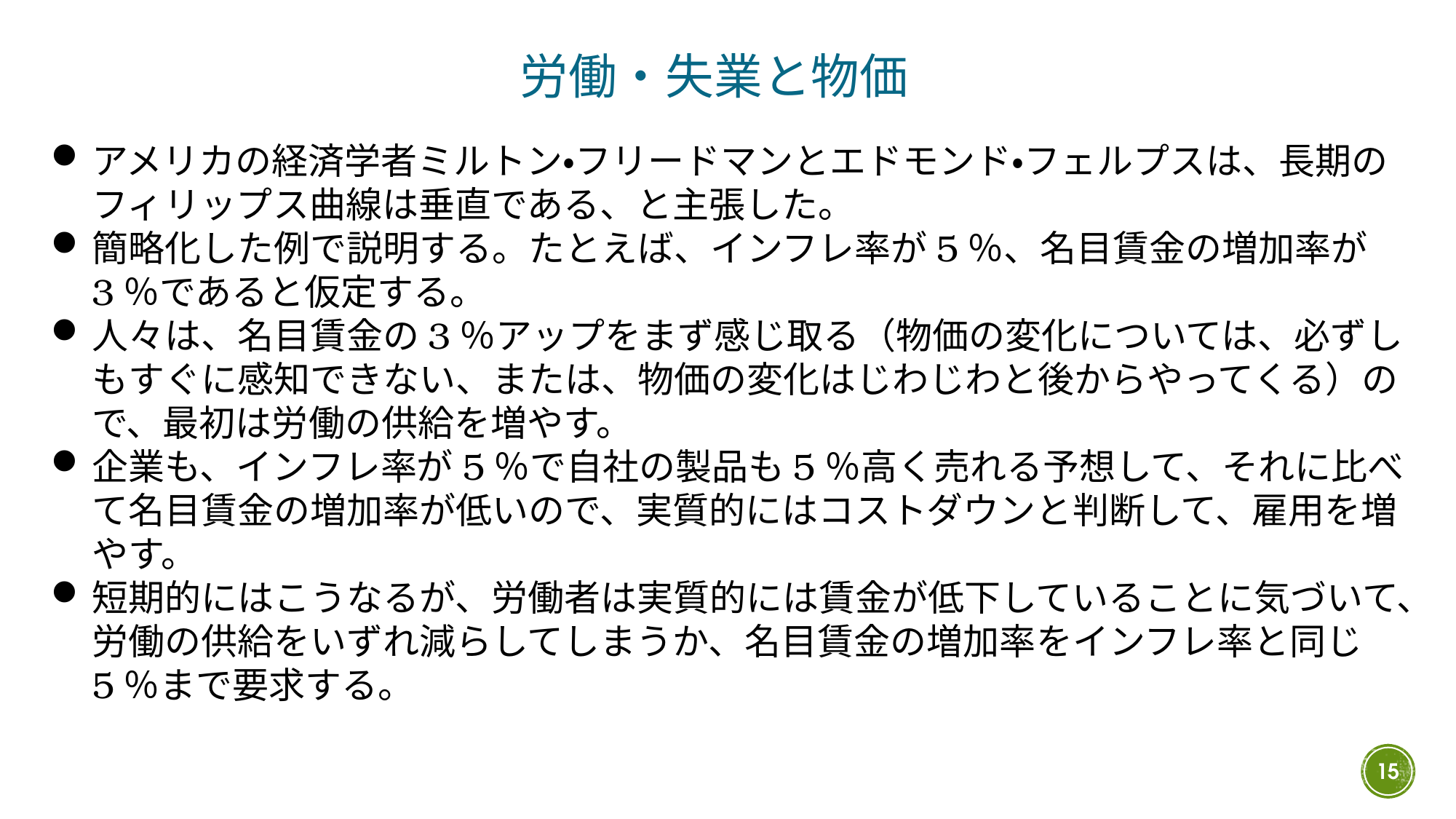

労働・失業と物価
アメリカの経済学者ミルトン・フリードマンとエドモンド・フェルプスは、長期のフィリップス曲線は垂直である、と主張した。
簡略化した例で説明する。たとえば、インフレ率が5％、名目賃金の増加率が3％であると仮定する。
人々は、名目賃金の3％アップをまず感じ取る（物価の変化については、必ずしもすぐに感知できない、または、物価の変化はじわじわと後からやってくる）ので、最初は労働の供給を増やす。
企業も、インフレ率が5％で自社の製品も5％高く売れる予想して、それに比べて名目賃金の増加率が低いので、実質的にはコストダウンと判断して、雇用を増やす。
短期的にはこうなるが、労働者は実質的には賃金が低下していることに気づいて、労働の供給をいずれ減らしてしまうか、名目賃金の増加率をインフレ率と同じ5％まで要求する。
15